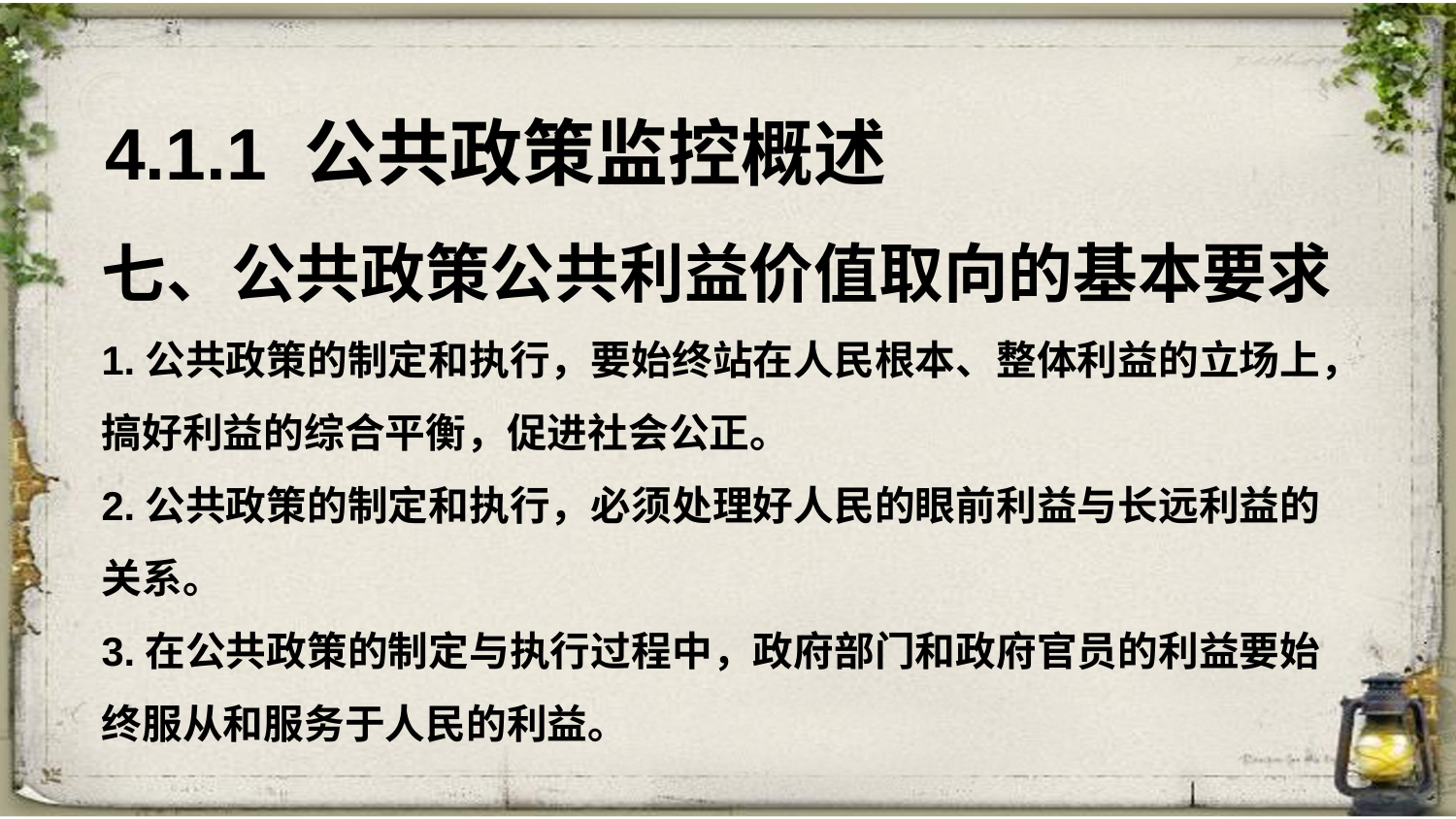

4.1.1 公共政策监控概述
七、公共政策公共利益价值取向的基本要求
1.公共政策的制定和执行，要始终站在人民根本、整体利益的立场上，搞好利益的综合平衡，促进社会公正。
2.公共政策的制定和执行，必须处理好人民的眼前利益与长远利益的关系。
3.在公共政策的制定与执行过程中，政府部门和政府官员的利益要始终服从和服务于人民的利益。